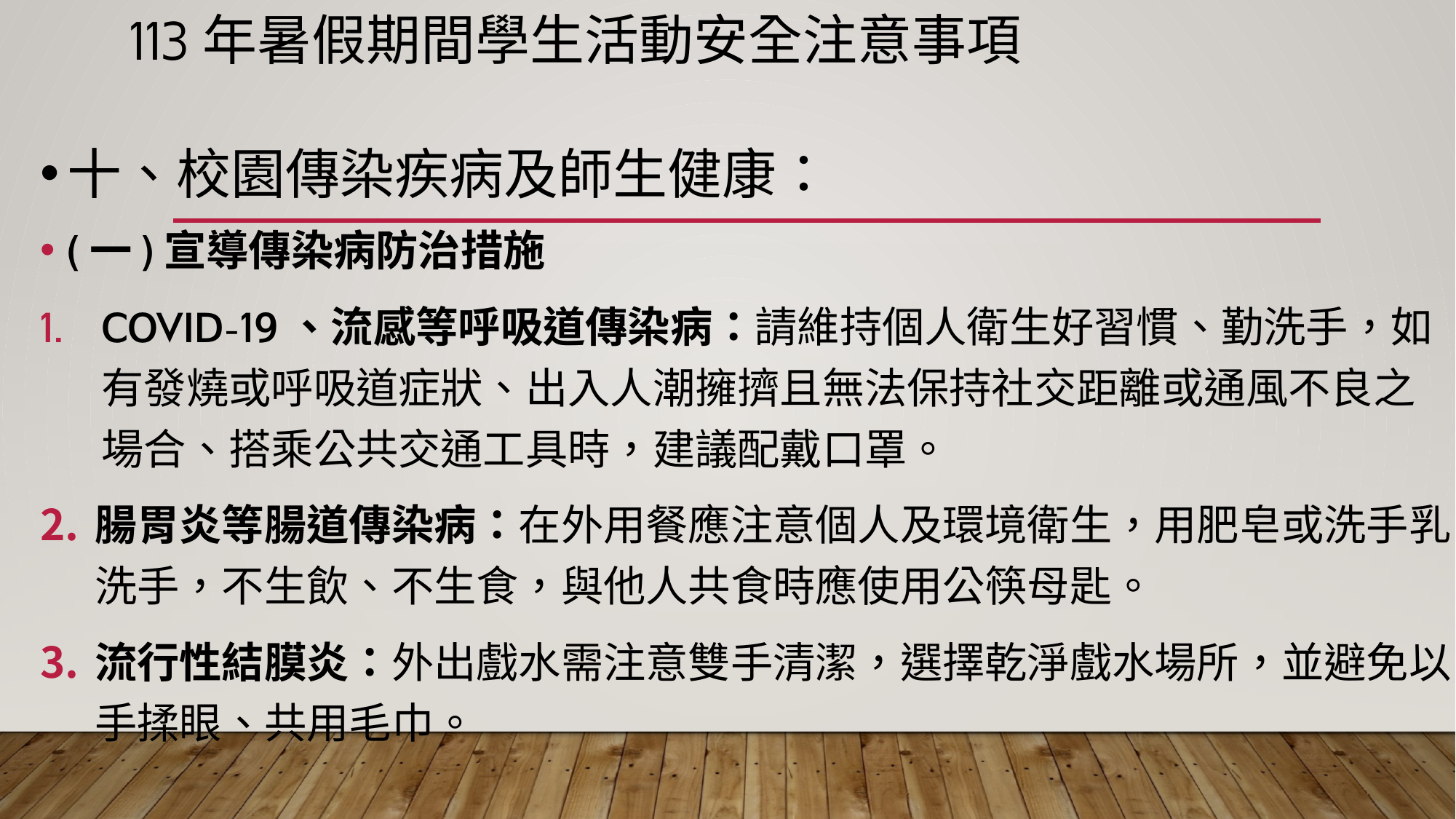

# 113年暑假期間學生活動安全注意事項
十、校園傳染疾病及師生健康：
(一)宣導傳染病防治措施
COVID-19、流感等呼吸道傳染病：請維持個人衛生好習慣、勤洗手，如有發燒或呼吸道症狀、出入人潮擁擠且無法保持社交距離或通風不良之場合、搭乘公共交通工具時，建議配戴口罩。
腸胃炎等腸道傳染病：在外用餐應注意個人及環境衛生，用肥皂或洗手乳洗手，不生飲、不生食，與他人共食時應使用公筷母匙。
流行性結膜炎：外出戲水需注意雙手清潔，選擇乾淨戲水場所，並避免以手揉眼、共用毛巾。